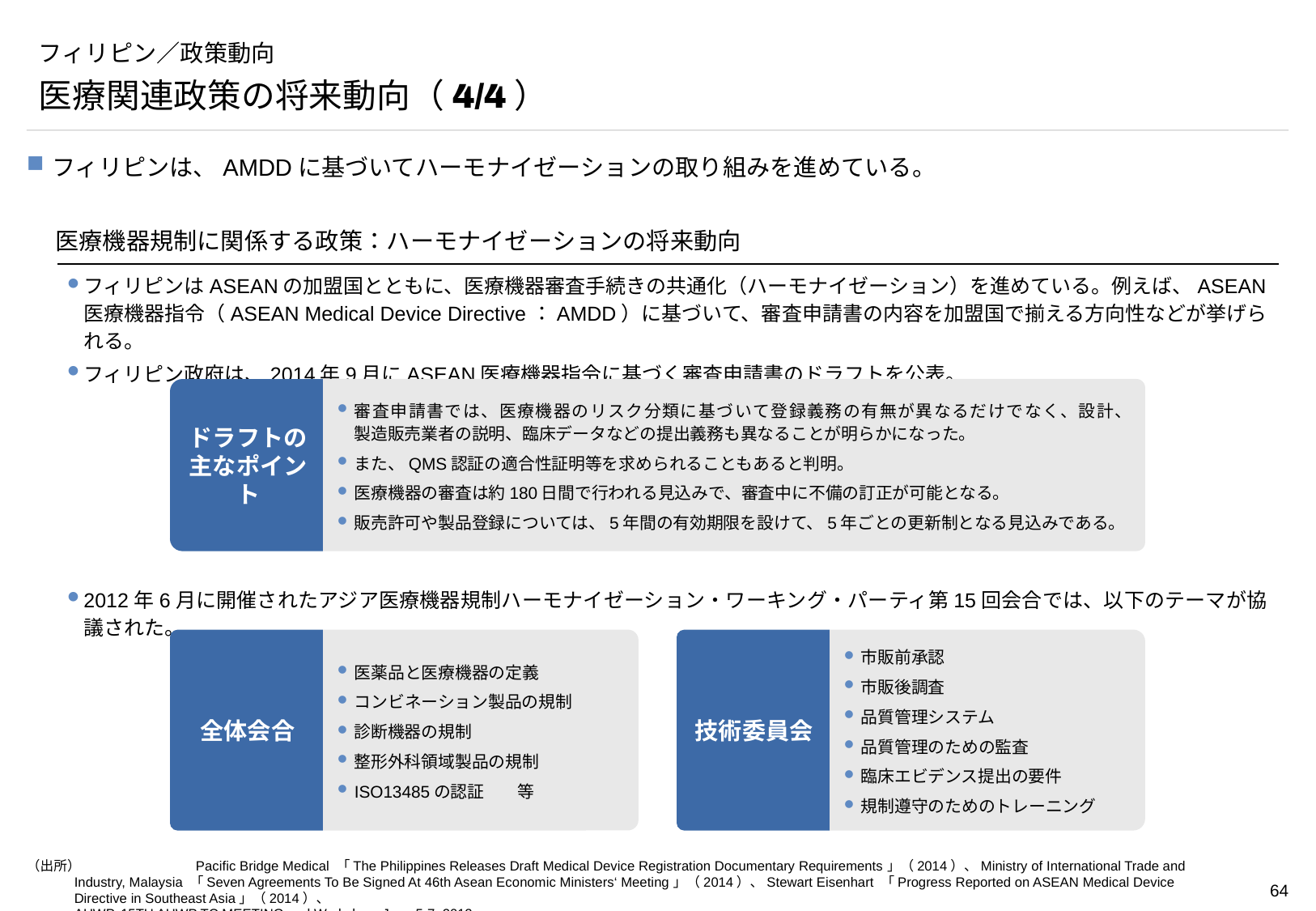

# フィリピン／政策動向
審査申請書では、医療機器のリスク分類に基づいて登録義務の有無が異なるだけでなく、設計、
製造販売業者の説明、臨床データなどの提出義務も異なることが明らかになった。
また、QMS認証の適合性証明等を求められることもあると判明。
医療機器の審査は約180日間で行われる見込みで、審査中に不備の訂正が可能となる。
販売許可や製品登録については、5年間の有効期限を設けて、5年ごとの更新制となる見込みである。
医療関連政策の将来動向（4/4）
フィリピンは、AMDDに基づいてハーモナイゼーションの取り組みを進めている。
医療機器規制に関係する政策：ハーモナイゼーションの将来動向
フィリピンはASEANの加盟国とともに、医療機器審査手続きの共通化（ハーモナイゼーション）を進めている。例えば、ASEAN医療機器指令（ASEAN Medical Device Directive：AMDD）に基づいて、審査申請書の内容を加盟国で揃える方向性などが挙げられる。
フィリピン政府は、2014年9月にASEAN医療機器指令に基づく審査申請書のドラフトを公表。
ドラフトの
主なポイント
医薬品と医療機器の定義
コンビネーション製品の規制
診断機器の規制
整形外科領域製品の規制
ISO13485の認証　　等
市販前承認
市販後調査
品質管理システム
品質管理のための監査
臨床エビデンス提出の要件
規制遵守のためのトレーニング
2012年6月に開催されたアジア医療機器規制ハーモナイゼーション・ワーキング・パーティ第15回会合では、以下のテーマが協議された。
全体会合
技術委員会
（出所）	Pacific Bridge Medical 「The Philippines Releases Draft Medical Device Registration Documentary Requirements」（2014）、Ministry of International Trade and Industry, Malaysia 「Seven Agreements To Be Signed At 46th Asean Economic Ministers‘ Meeting」（2014）、Stewart Eisenhart 「Progress Reported on ASEAN Medical Device Directive in Southeast Asia」（2014）、
AHWP, 15TH AHWP TC MEETING and Workshop, June 5-7, 2012